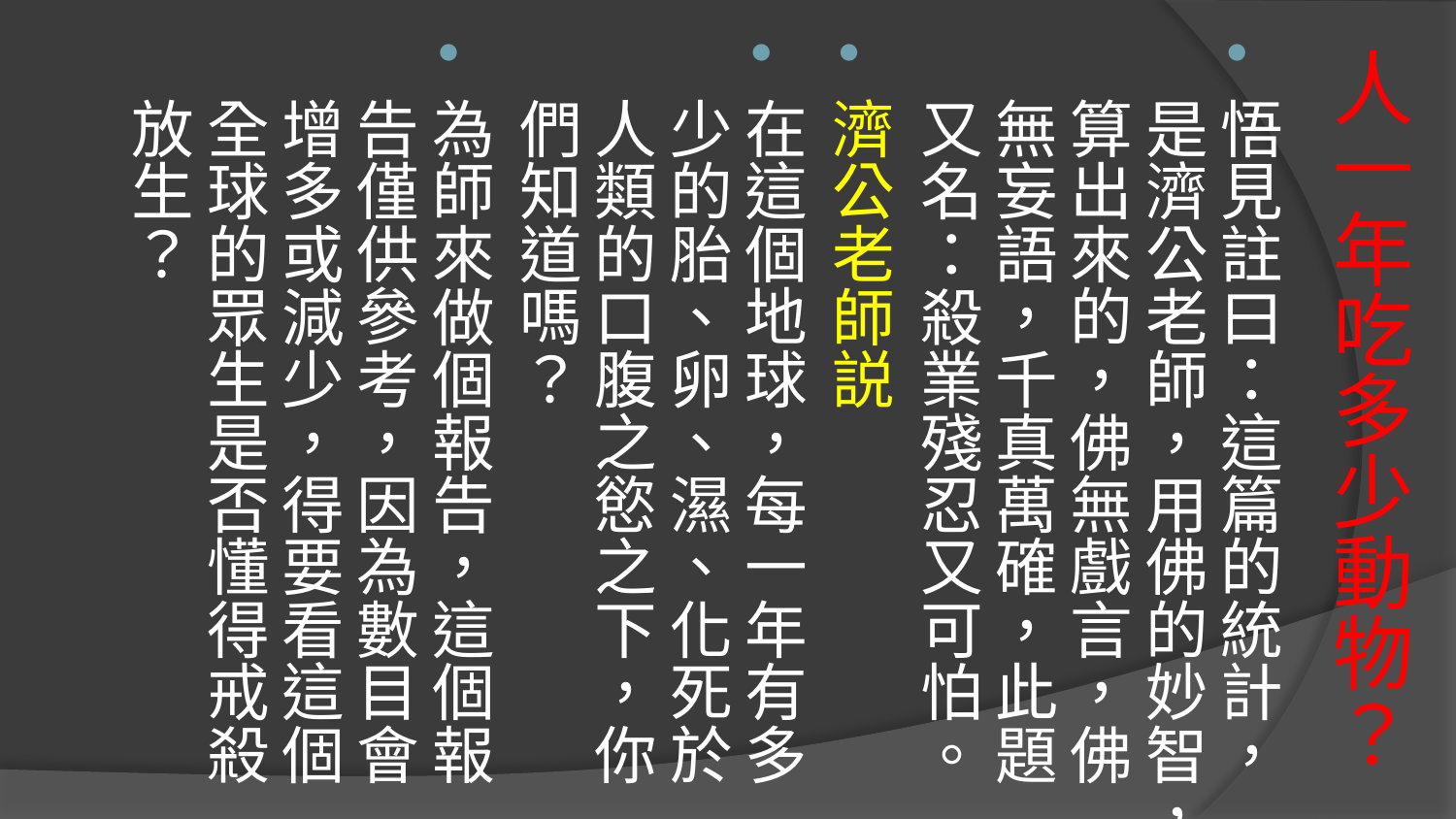

悟見註曰：這篇的統計，是濟公老師，用佛的妙智，算出來的，佛無戲言，佛無妄語，千真萬確，此題又名：殺業殘忍又可怕。
濟公老師説
在這個地球，每一年有多少的胎、卵、濕、化死於人類的口腹之慾之下，你們知道嗎？
為師來做個報告，這個報告僅供參考，因為數目會增多或減少，得要看這個全球的眾生是否懂得戒殺放生？

# 人一年吃多少動物？